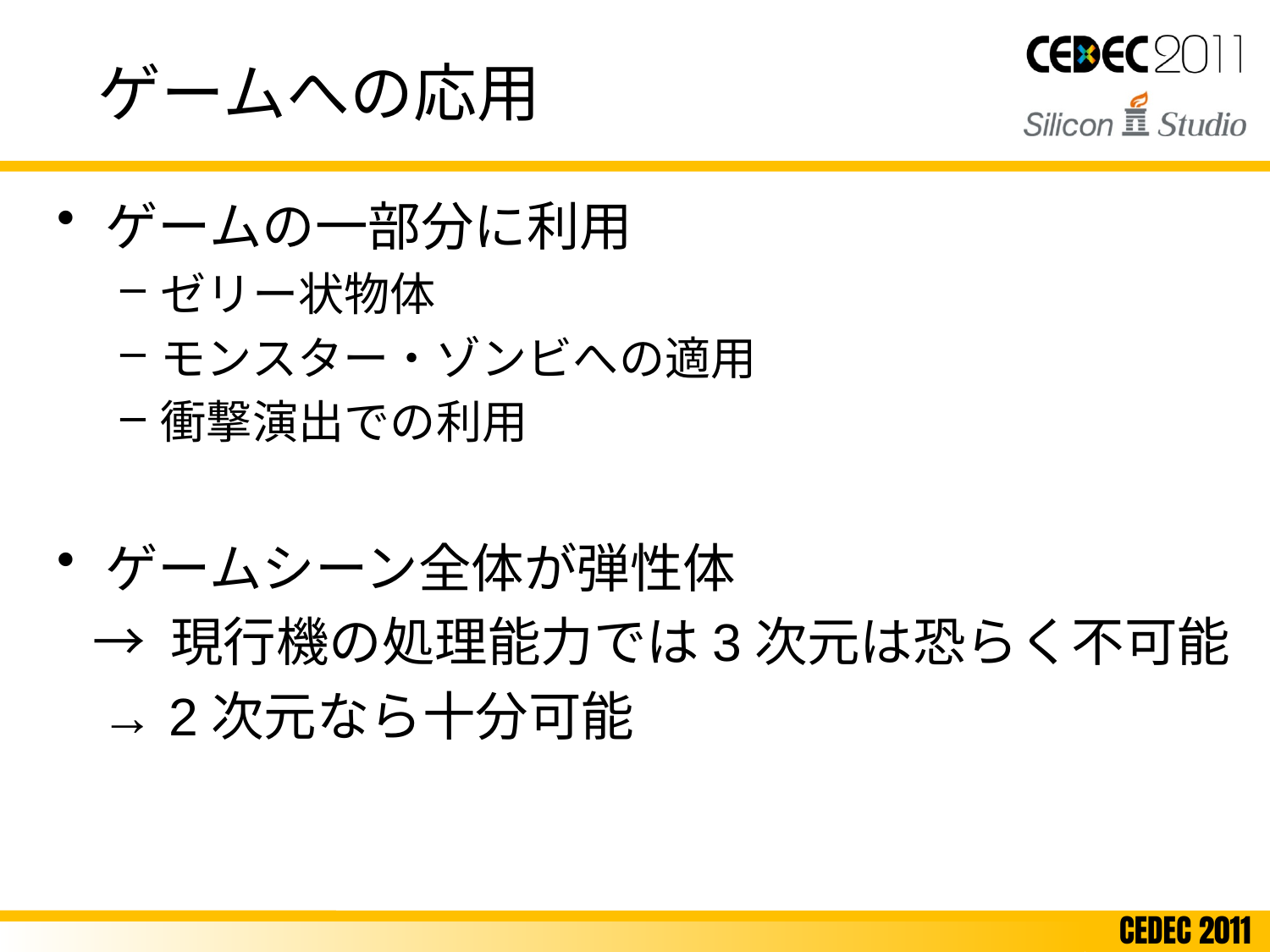

# ゲームへの応用
ゲームの一部分に利用
ゼリー状物体
モンスター・ゾンビへの適用
衝撃演出での利用

ゲームシーン全体が弾性体
   → 現行機の処理能力では3次元は恐らく不可能
   → 2次元なら十分可能